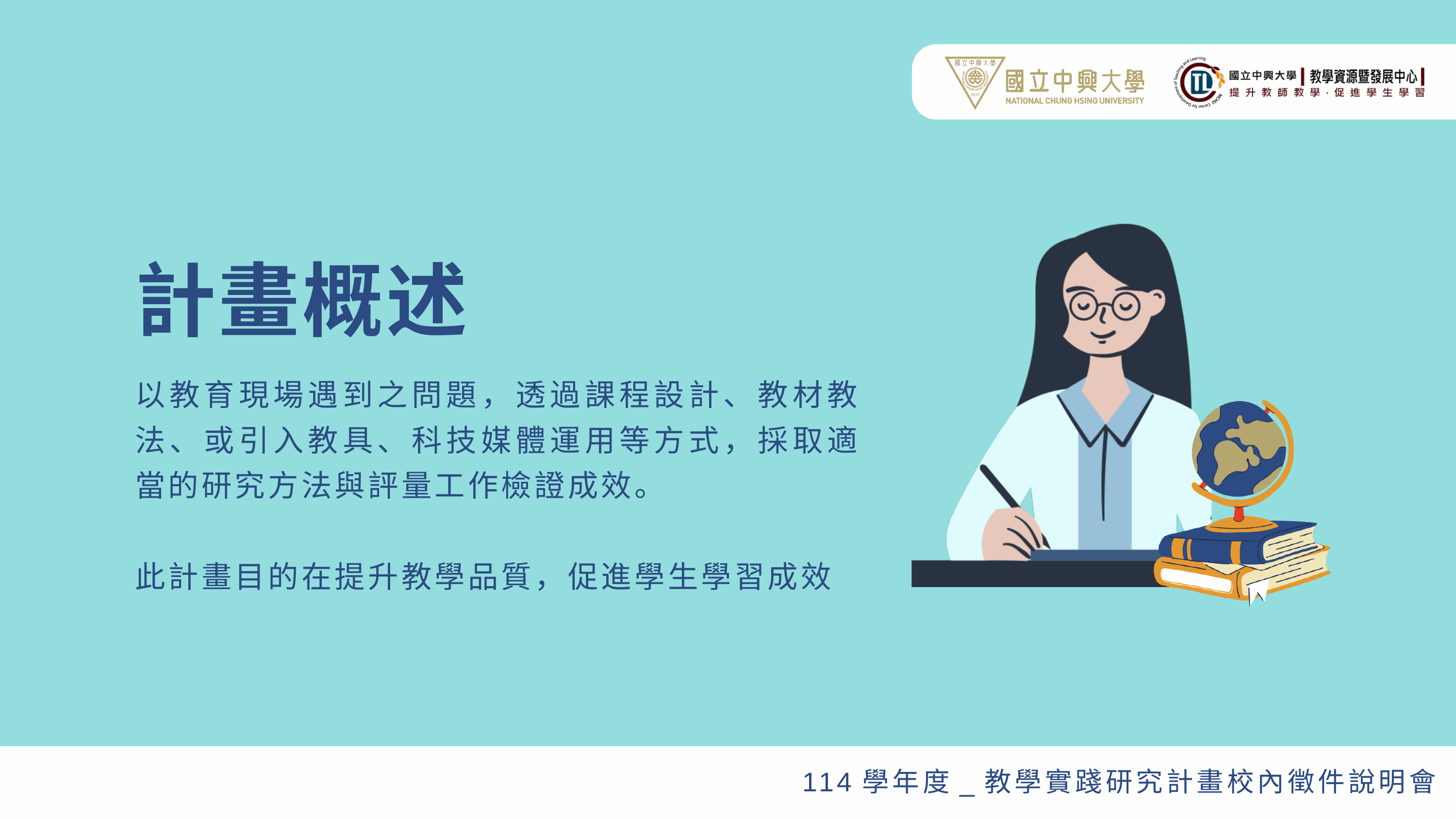

計畫概述
以教育現場遇到之問題，透過課程設計、教材教法、或引入教具、科技媒體運用等方式，採取適當的研究方法與評量工作檢證成效。

此計畫目的在提升教學品質，促進學生學習成效

114學年度_教學實踐研究計畫校內徵件說明會